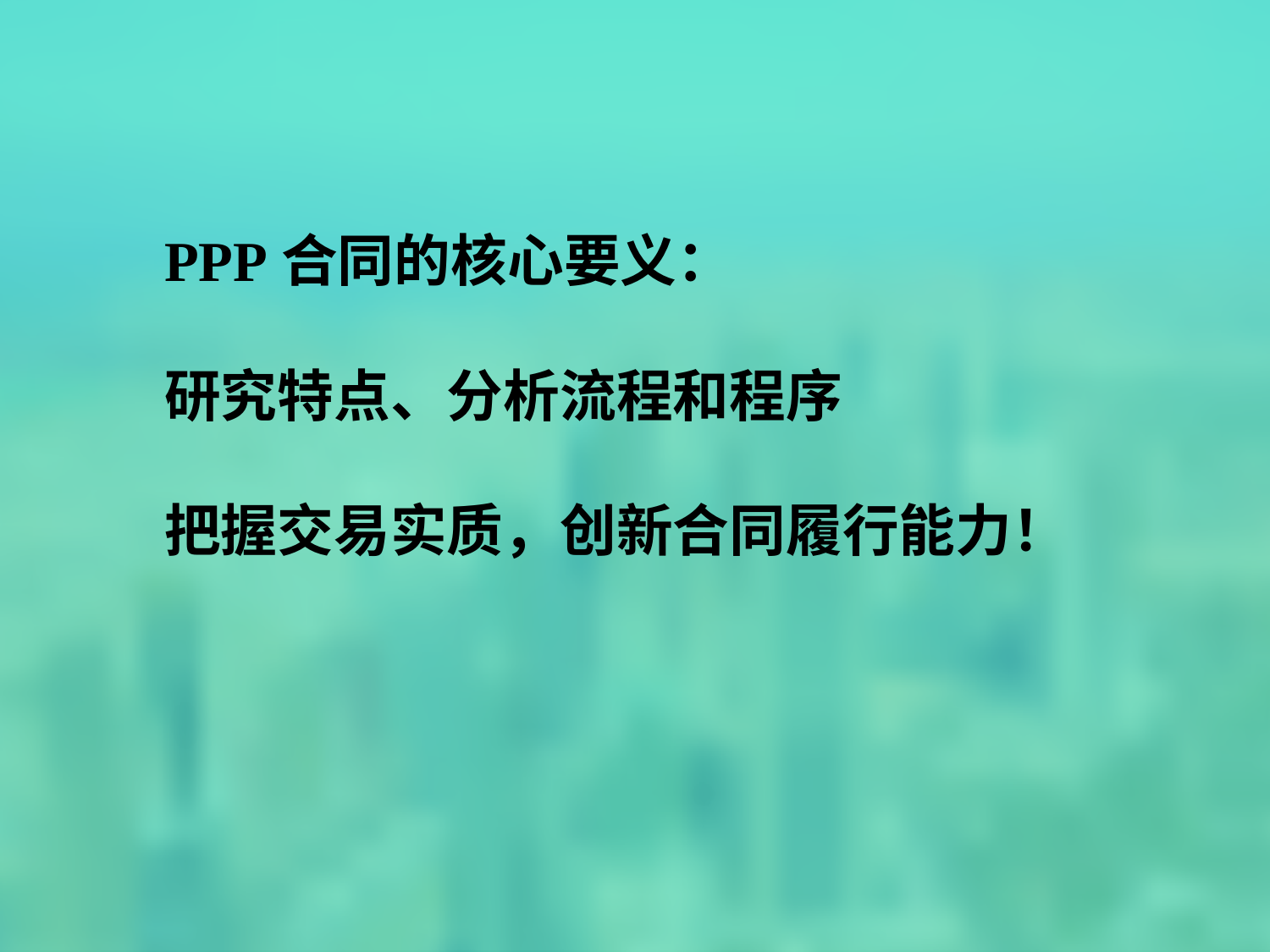

PPP合同的核心要义：

研究特点、分析流程和程序

把握交易实质，创新合同履行能力！